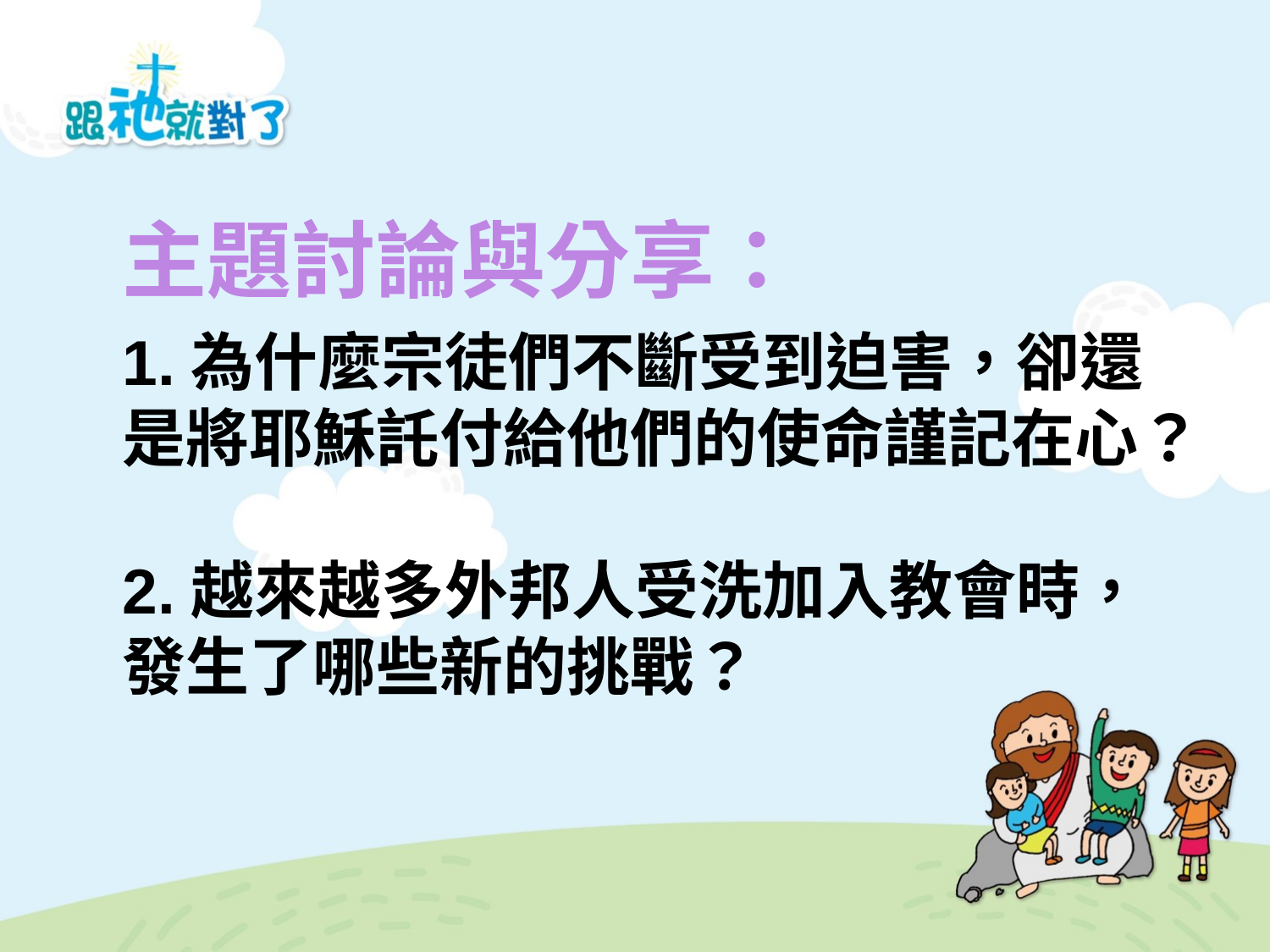

主題討論與分享：
1.為什麼宗徒們不斷受到迫害，卻還是將耶穌託付給他們的使命謹記在心？

2.越來越多外邦人受洗加入教會時，發生了哪些新的挑戰？